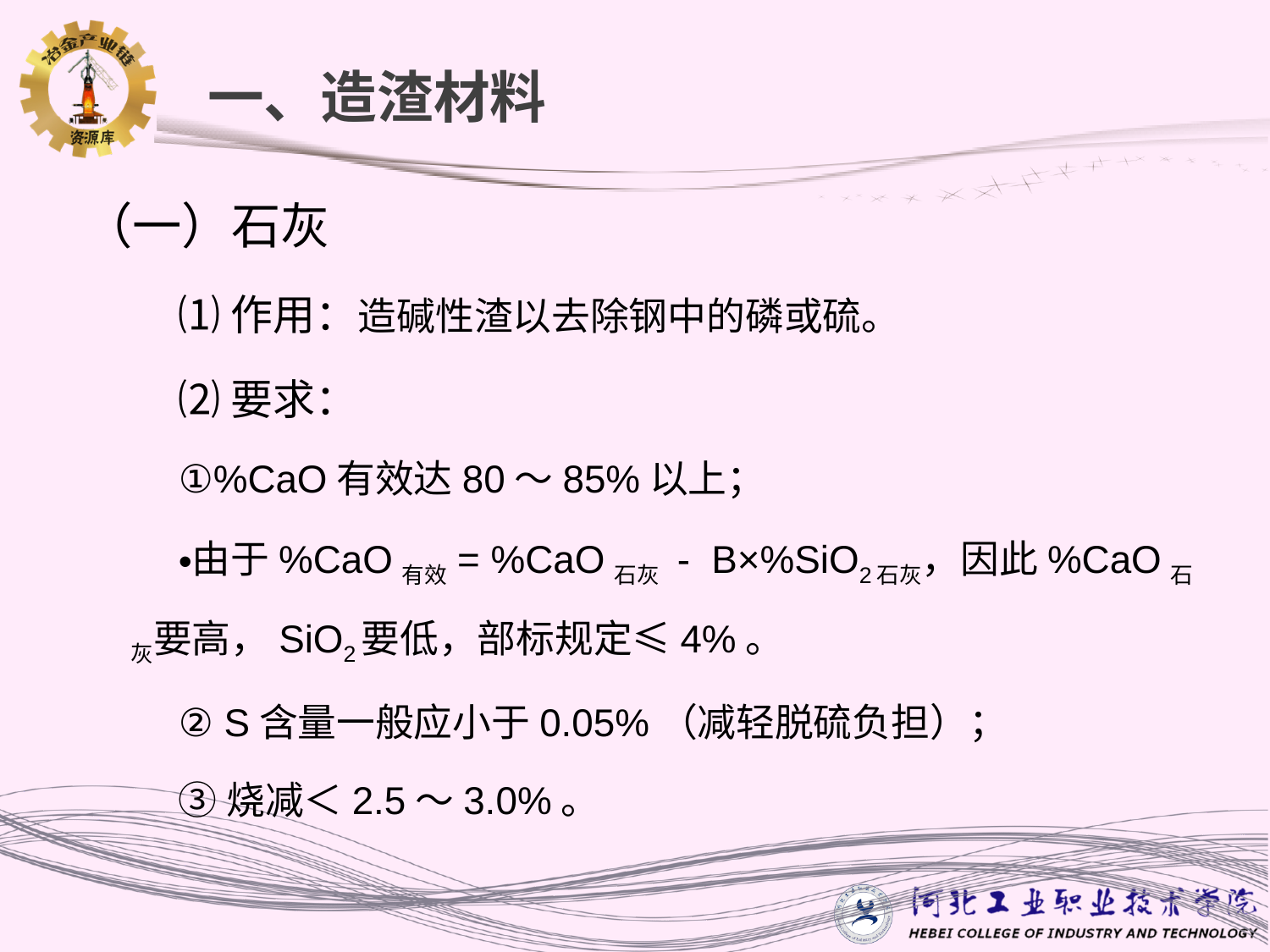

一、造渣材料
（一）石灰
⑴作用：造碱性渣以去除钢中的磷或硫。
⑵要求：
①%CaO有效达80～85%以上；
由于%CaO有效 = %CaO石灰 -  B×%SiO2石灰，因此%CaO石灰要高，SiO2要低，部标规定≤4%。
② S含量一般应小于0.05%（减轻脱硫负担）；
③烧减＜2.5～3.0%。